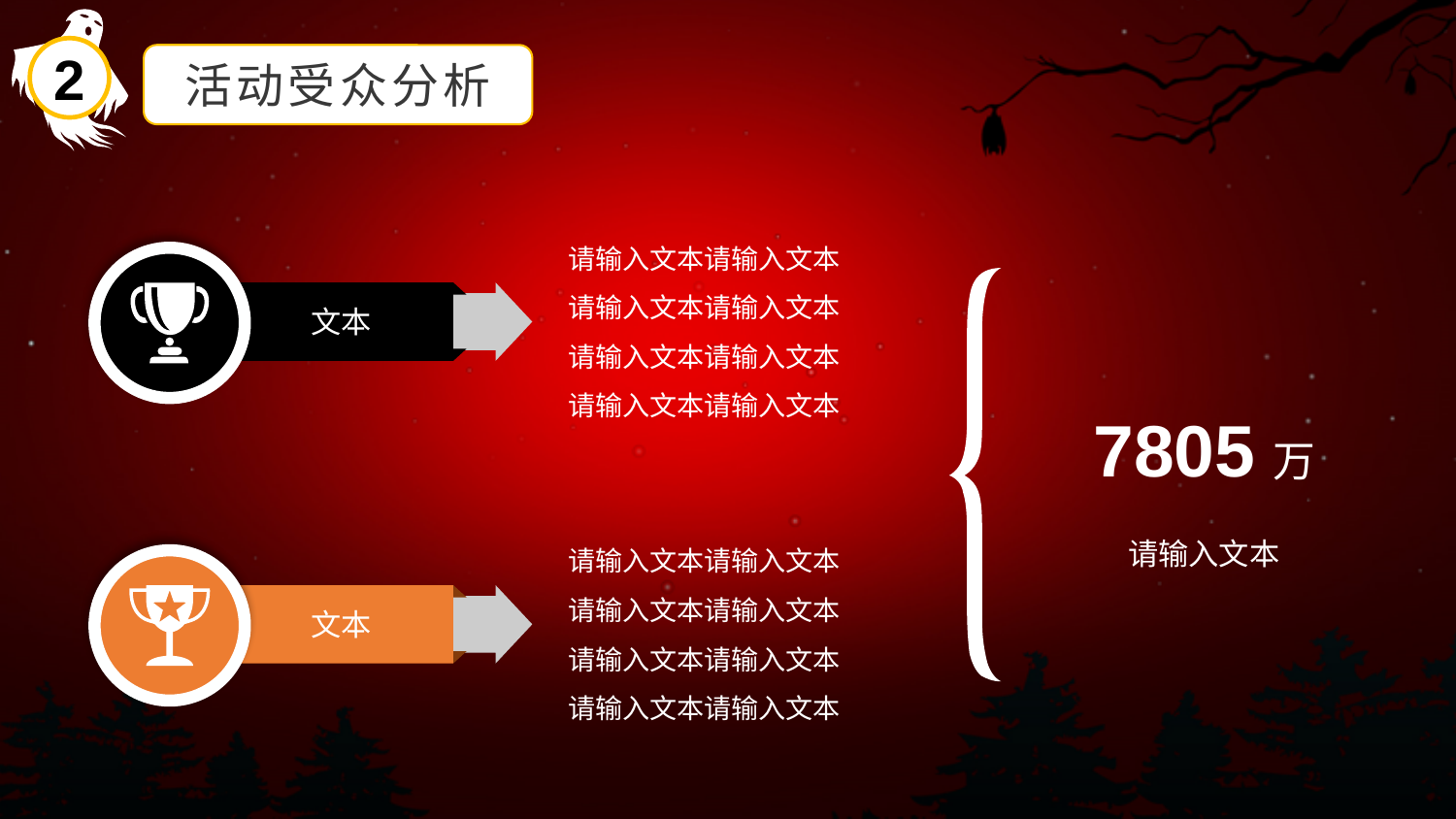

2
活动受众分析
请输入文本请输入文本请输入文本请输入文本请输入文本请输入文本请输入文本请输入文本

文本

7805万
请输入文本请输入文本请输入文本请输入文本请输入文本请输入文本请输入文本请输入文本

文本

请输入文本